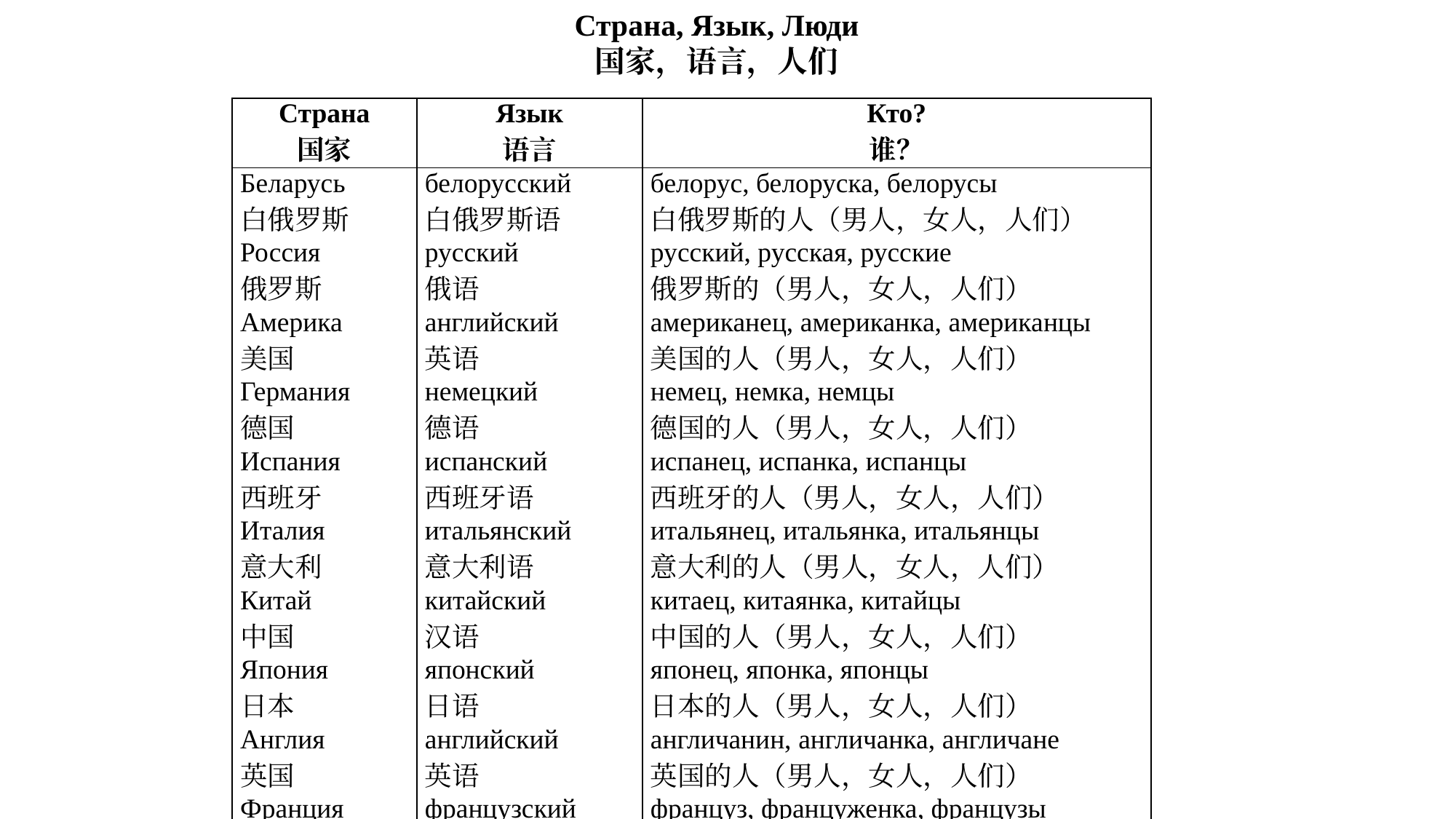

Страна, Язык, Люди
国家，语言，人们
| Страна 国家 | Язык 语言 | Кто? 谁？ |
| --- | --- | --- |
| Беларусь 白俄罗斯 Россия 俄罗斯 Америка 美国 Германия 德国 Испания 西班牙 Италия 意大利 Китай 中国 Япония 日本 Англия 英国 Франция 法国 | белорусский 白俄罗斯语 русский 俄语 английский 英语 немецкий 德语 испанский 西班牙语 итальянский 意大利语 китайский 汉语 японский 日语 английский 英语 французский 法语 | белорус, белоруска, белорусы 白俄罗斯的人（男人，女人，人们） русский, русская, русские 俄罗斯的（男人，女人，人们） американец, американка, американцы 美国的人（男人，女人，人们） немец, немка, немцы 德国的人（男人，女人，人们） испанец, испанка, испанцы 西班牙的人（男人，女人，人们） итальянец, итальянка, итальянцы 意大利的人（男人，女人，人们） китаец, китаянка, китайцы 中国的人（男人，女人，人们） японец, японка, японцы 日本的人（男人，女人，人们） англичанин, англичанка, англичане 英国的人（男人，女人，人们） француз, француженка, французы 法国的人（男人，女人，人们） |